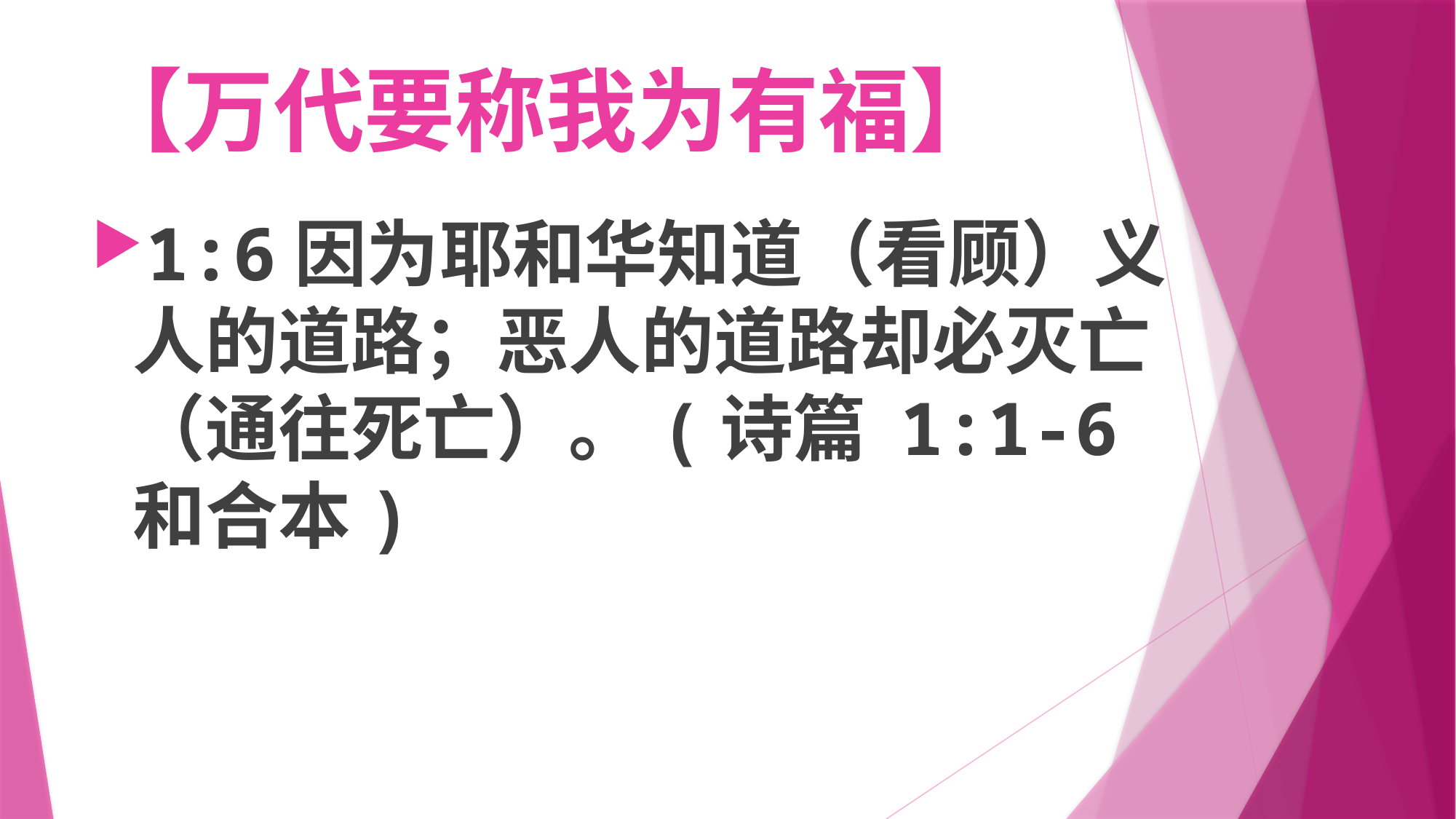

# 【万代要称我为有福】
1:6因为耶和华知道（看顾）义人的道路；恶人的道路却必灭亡（通往死亡）。(诗篇 1:1-6 和合本)